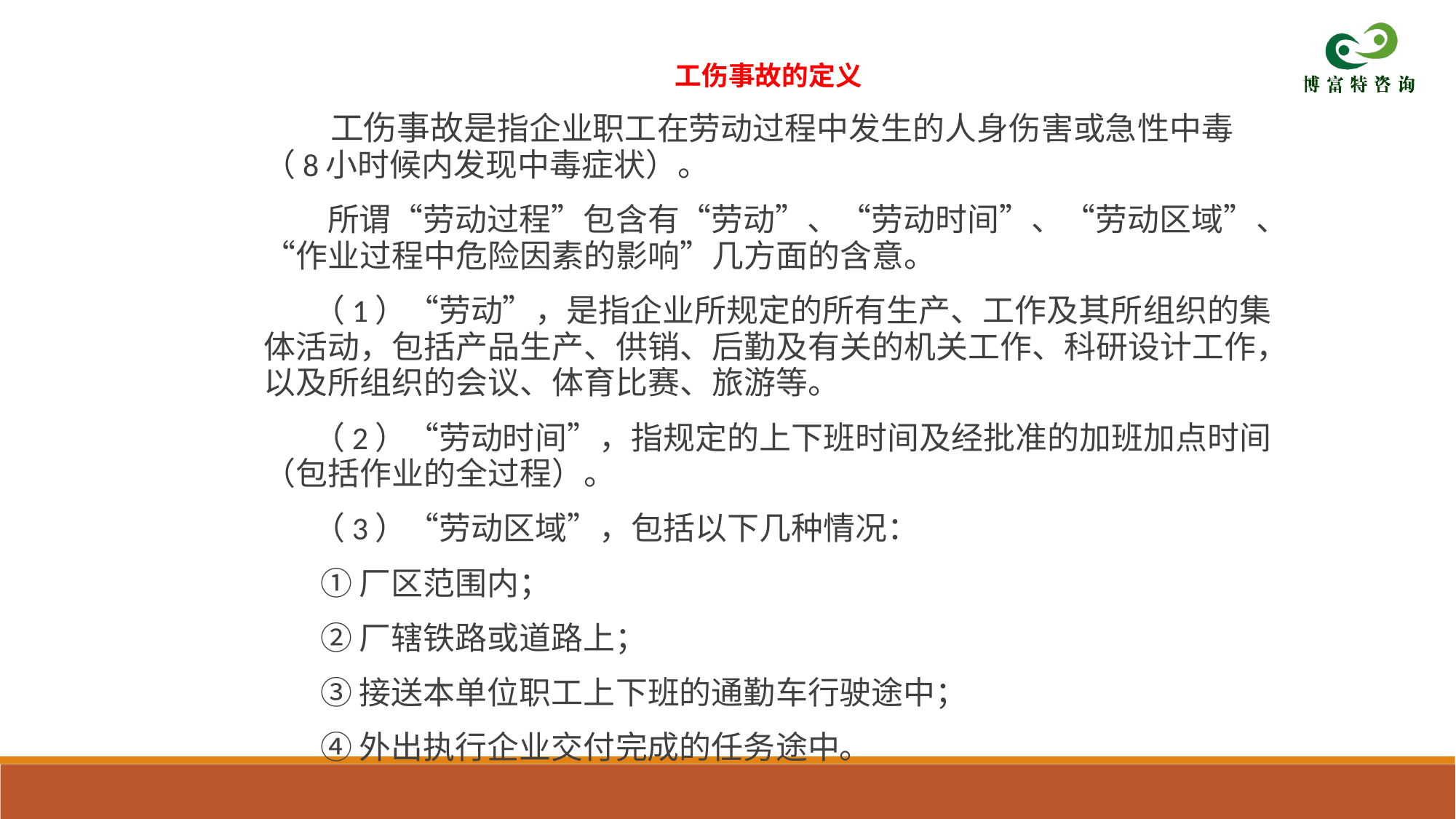

工伤事故的定义
        工伤事故是指企业职工在劳动过程中发生的人身伤害或急性中毒（8小时候内发现中毒症状）。
        所谓“劳动过程”包含有“劳动”、“劳动时间”、“劳动区域”、“作业过程中危险因素的影响”几方面的含意。
      （1）“劳动”，是指企业所规定的所有生产、工作及其所组织的集体活动，包括产品生产、供销、后勤及有关的机关工作、科研设计工作，以及所组织的会议、体育比赛、旅游等。
      （2）“劳动时间”，指规定的上下班时间及经批准的加班加点时间（包括作业的全过程）。
      （3）“劳动区域”，包括以下几种情况：
        ①厂区范围内；
        ②厂辖铁路或道路上；
        ③接送本单位职工上下班的通勤车行驶途中；
        ④外出执行企业交付完成的任务途中。